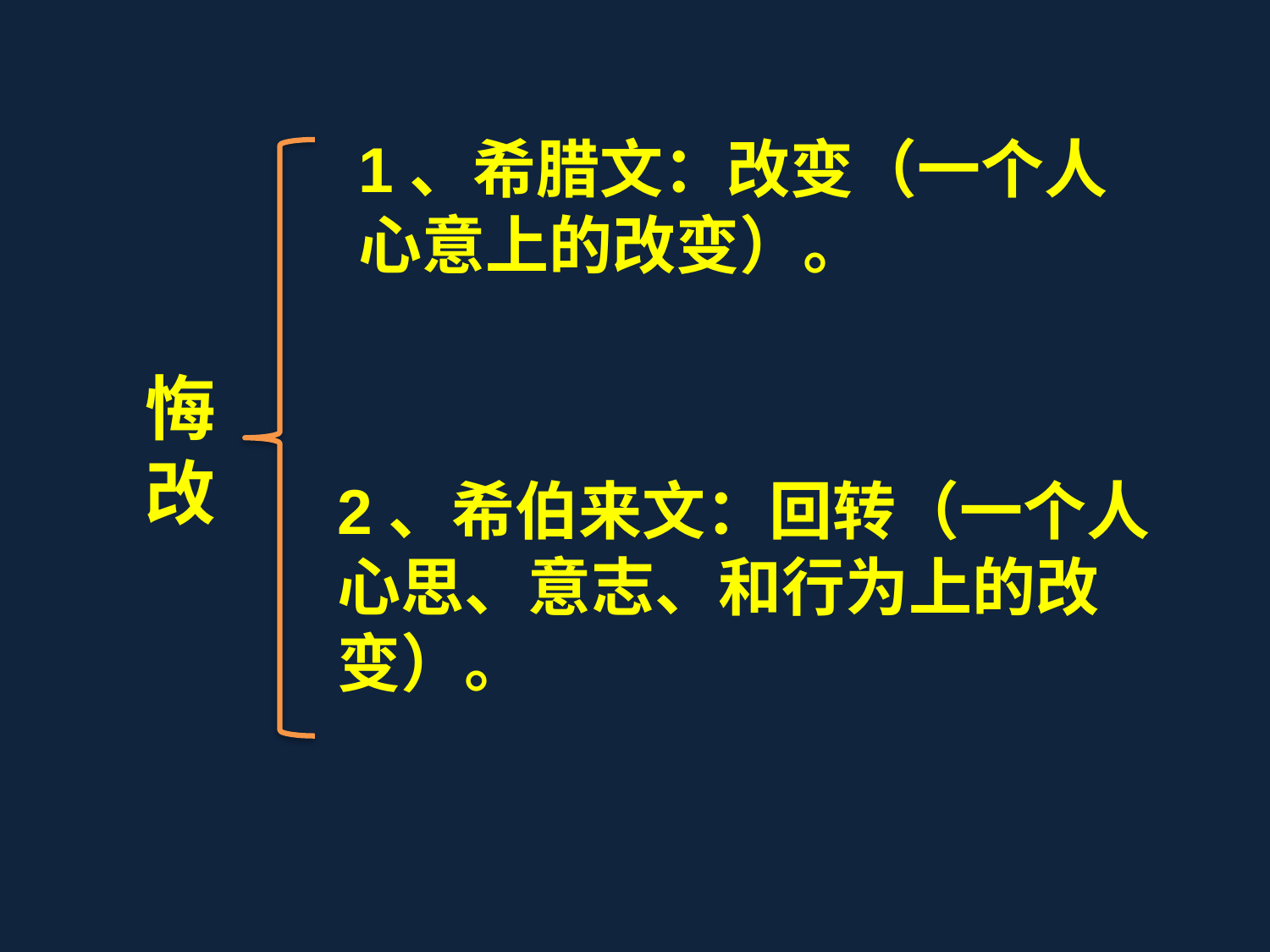

1、希腊文：改变（一个人心意上的改变）。

悔改
2、希伯来文：回转（一个人心思、意志、和行为上的改变）。